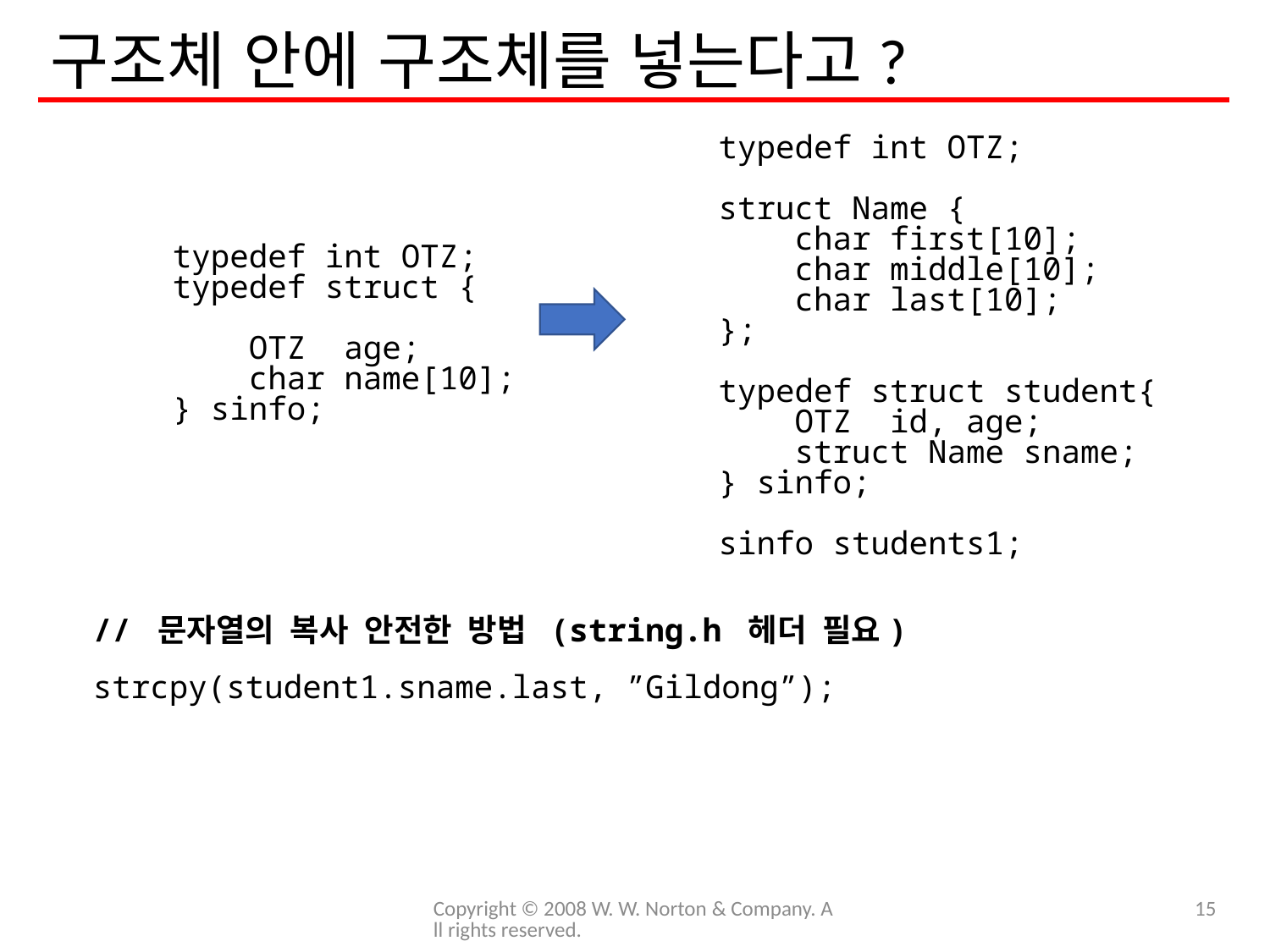

# 구조체 안에 구조체를 넣는다고?
typedef int OTZ;

struct Name {
    char first[10];
    char middle[10];
    char last[10];
};

typedef struct student{
    OTZ  id, age;
    struct Name sname;
} sinfo;

sinfo students1;
typedef int OTZ;
typedef struct {
    OTZ  age;
    char name[10];
} sinfo;

// 문자열의 복사 안전한 방법 (string.h 헤더 필요)
strcpy(student1.sname.last, ”Gildong”);
Copyright © 2008 W. W. Norton & Company. All rights reserved.
15